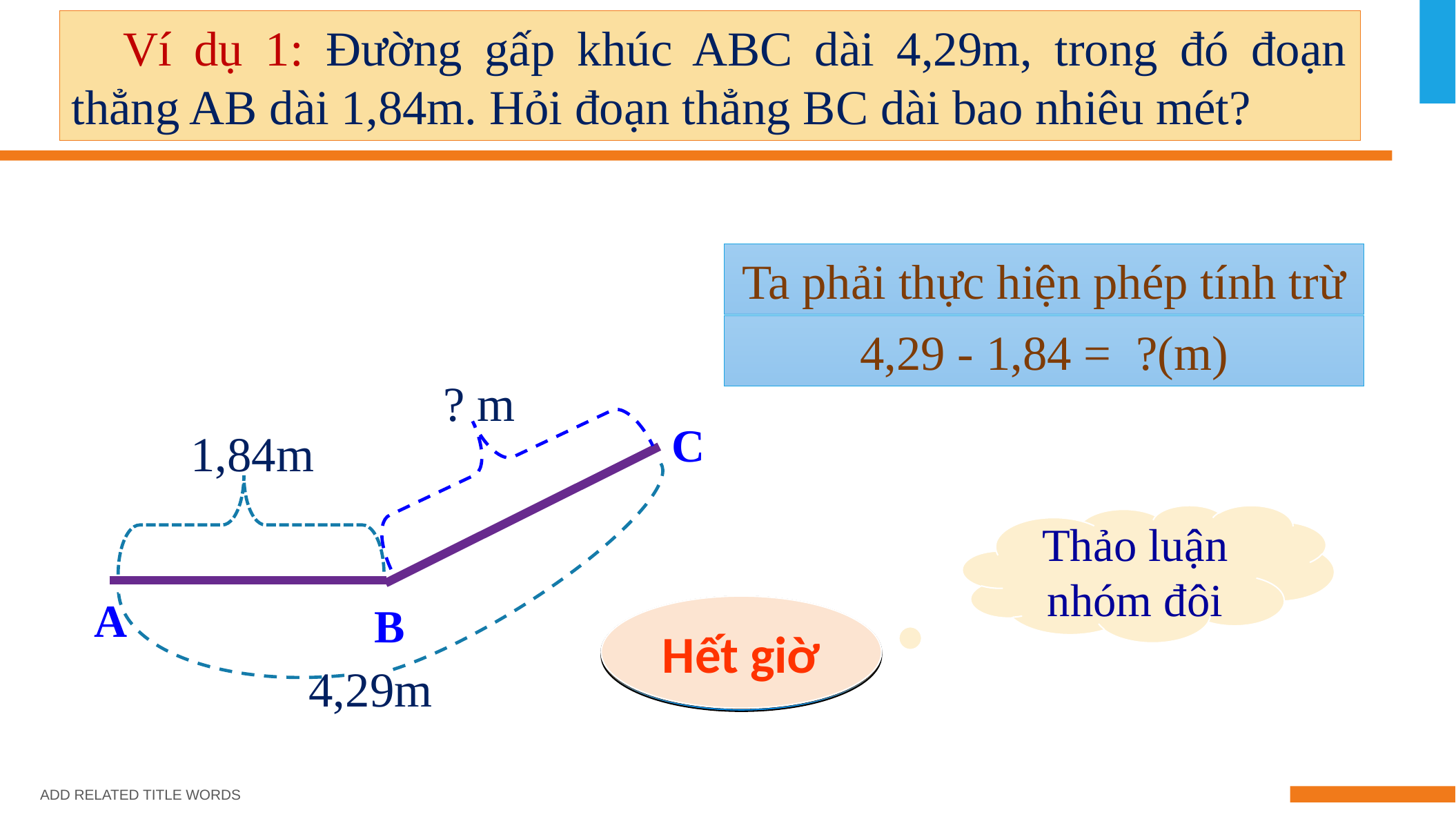

Ví dụ 1: Đường gấp khúc ABC dài 4,29m, trong đó đoạn thẳng AB dài 1,84m. Hỏi đoạn thẳng BC dài bao nhiêu mét?

点击请替换文字内容
ADD RELATED TITLE WORDS
Ta phải thực hiện phép tính trừ
4,29 - 1,84 =  ?(m)

 1,84m
? m

C
A
B

Thảo luận nhóm đôi
Hết giờ
1 phút
2 phút
bắt đầu
 4,29m
ADD RELATED TITLE WORDS